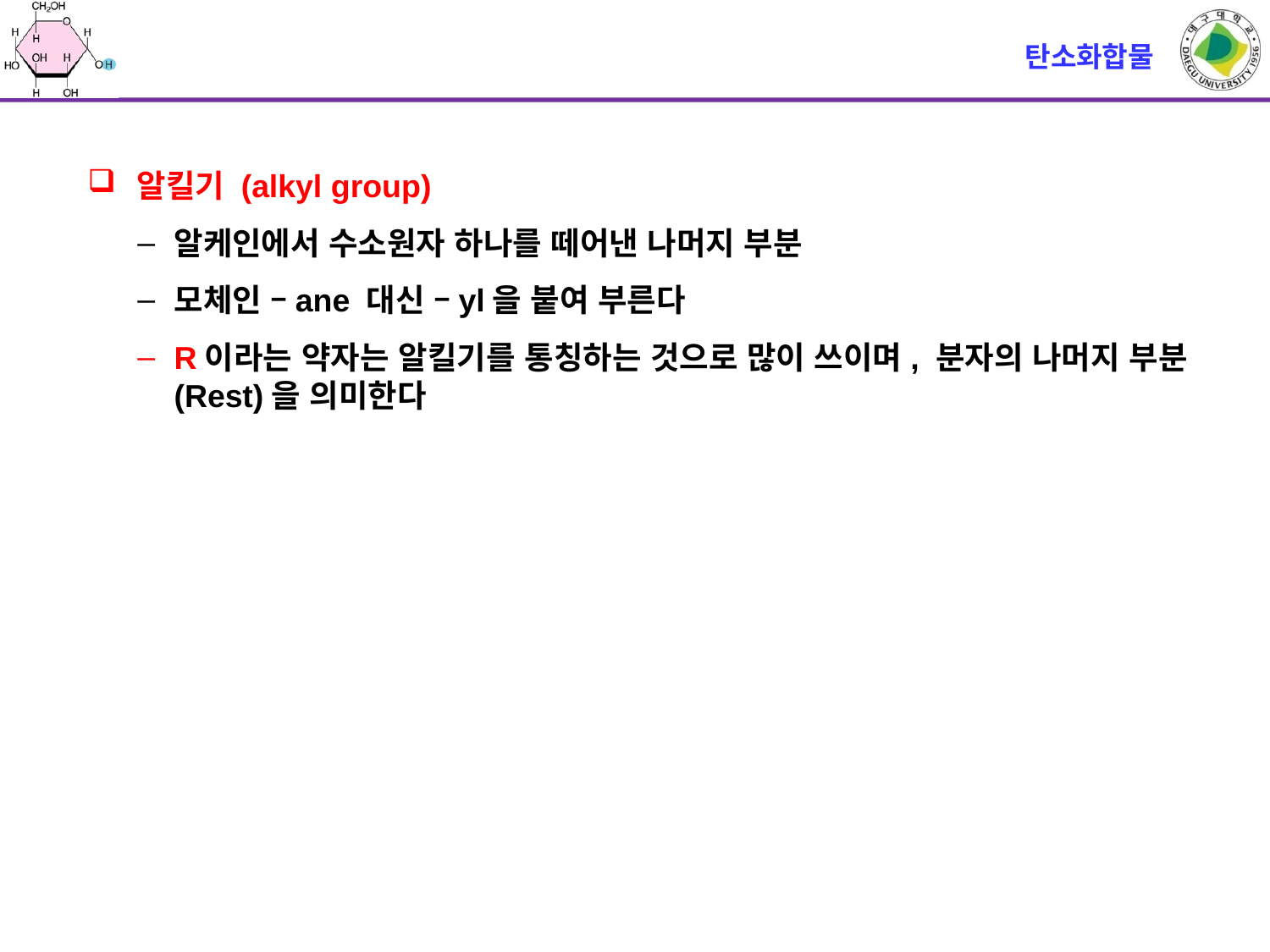

# 탄소화합물
알킬기 (alkyl group)
알케인에서 수소원자 하나를 떼어낸 나머지 부분
모체인 –ane 대신 –yl을 붙여 부른다
R이라는 약자는 알킬기를 통칭하는 것으로 많이 쓰이며, 분자의 나머지 부분 (Rest)을 의미한다